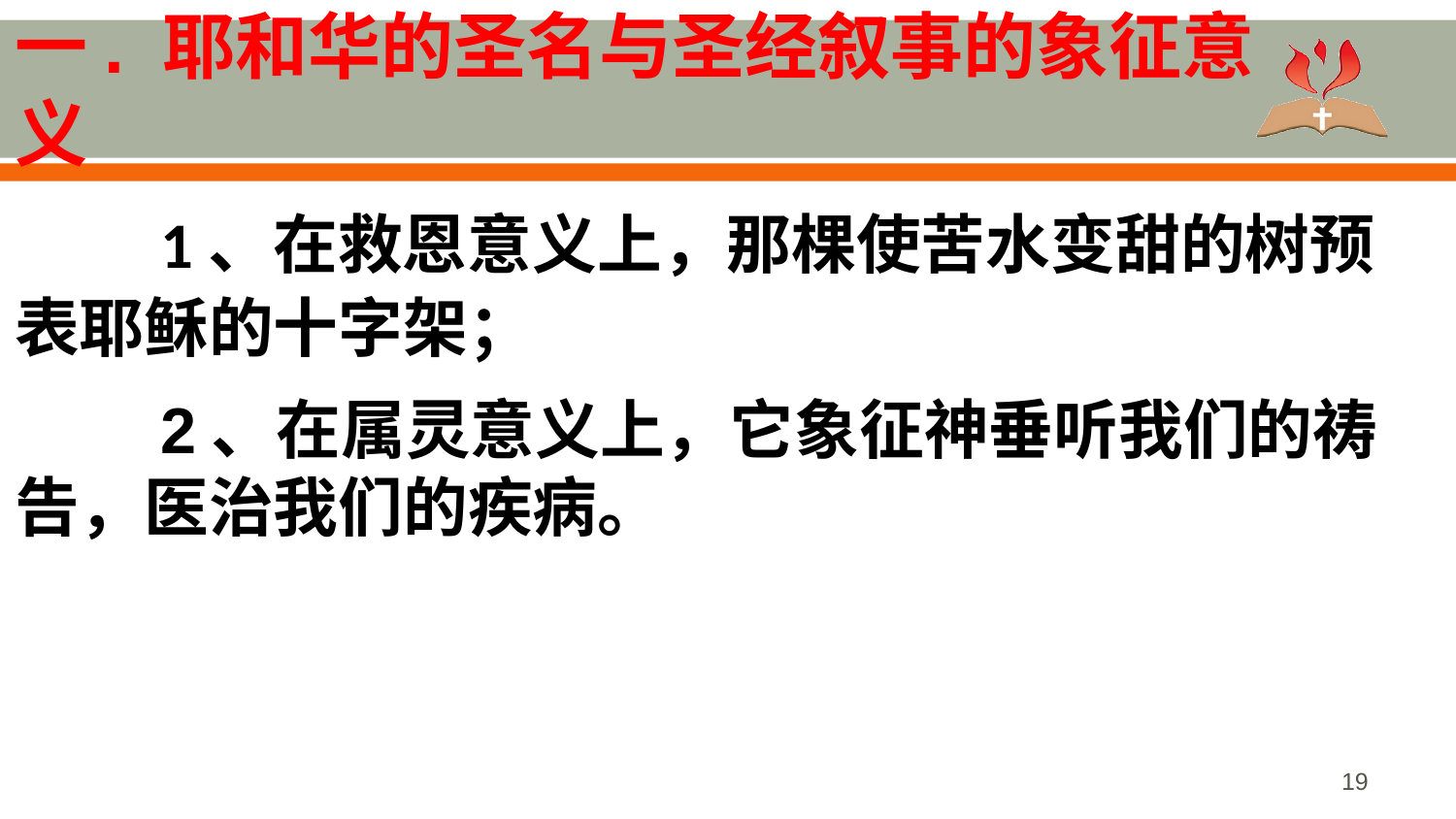

# 一. 耶和华的圣名与圣经叙事的象征意义
	1、在救恩意义上，那棵使苦水变甜的树预表耶稣的十字架；
	2、在属灵意义上，它象征神垂听我们的祷告，医治我们的疾病。
19